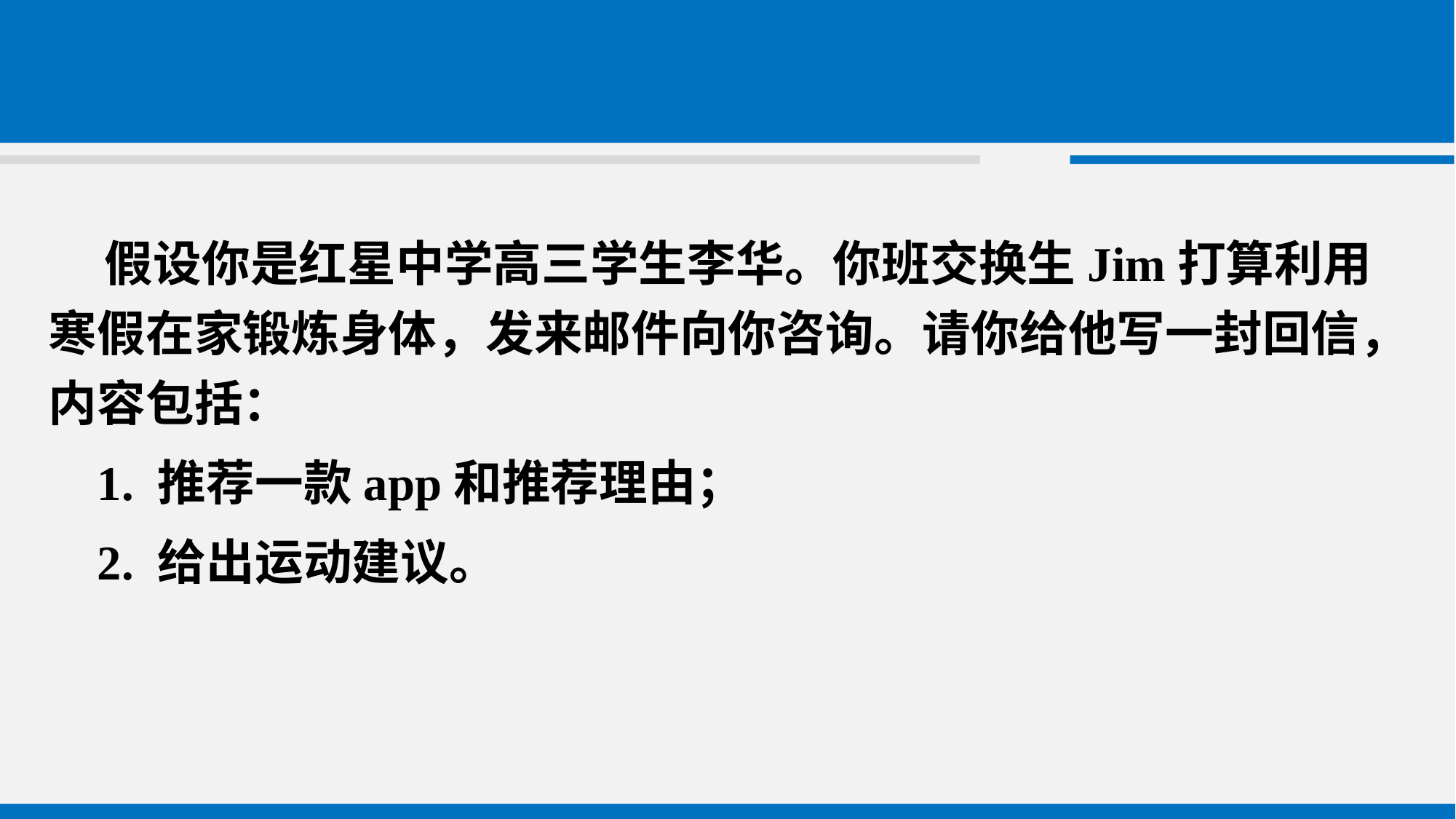

假设你是红星中学高三学生李华。你班交换生Jim打算利用寒假在家锻炼身体，发来邮件向你咨询。请你给他写一封回信，内容包括：
    1. 推荐一款app和推荐理由；
    2. 给出运动建议。